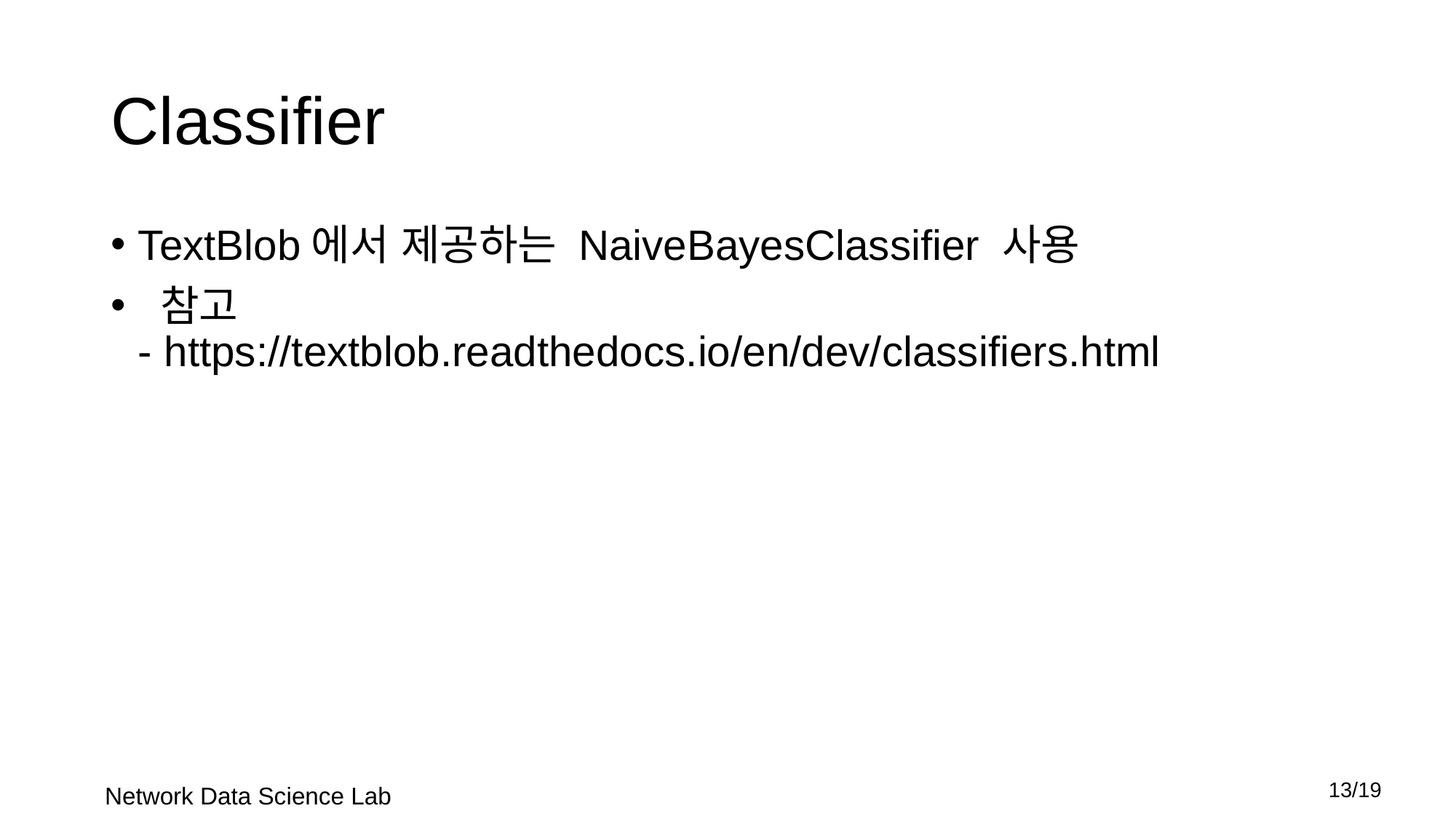

# Classifier
TextBlob에서 제공하는 NaiveBayesClassifier 사용
 참고
- https://textblob.readthedocs.io/en/dev/classifiers.html
13/19